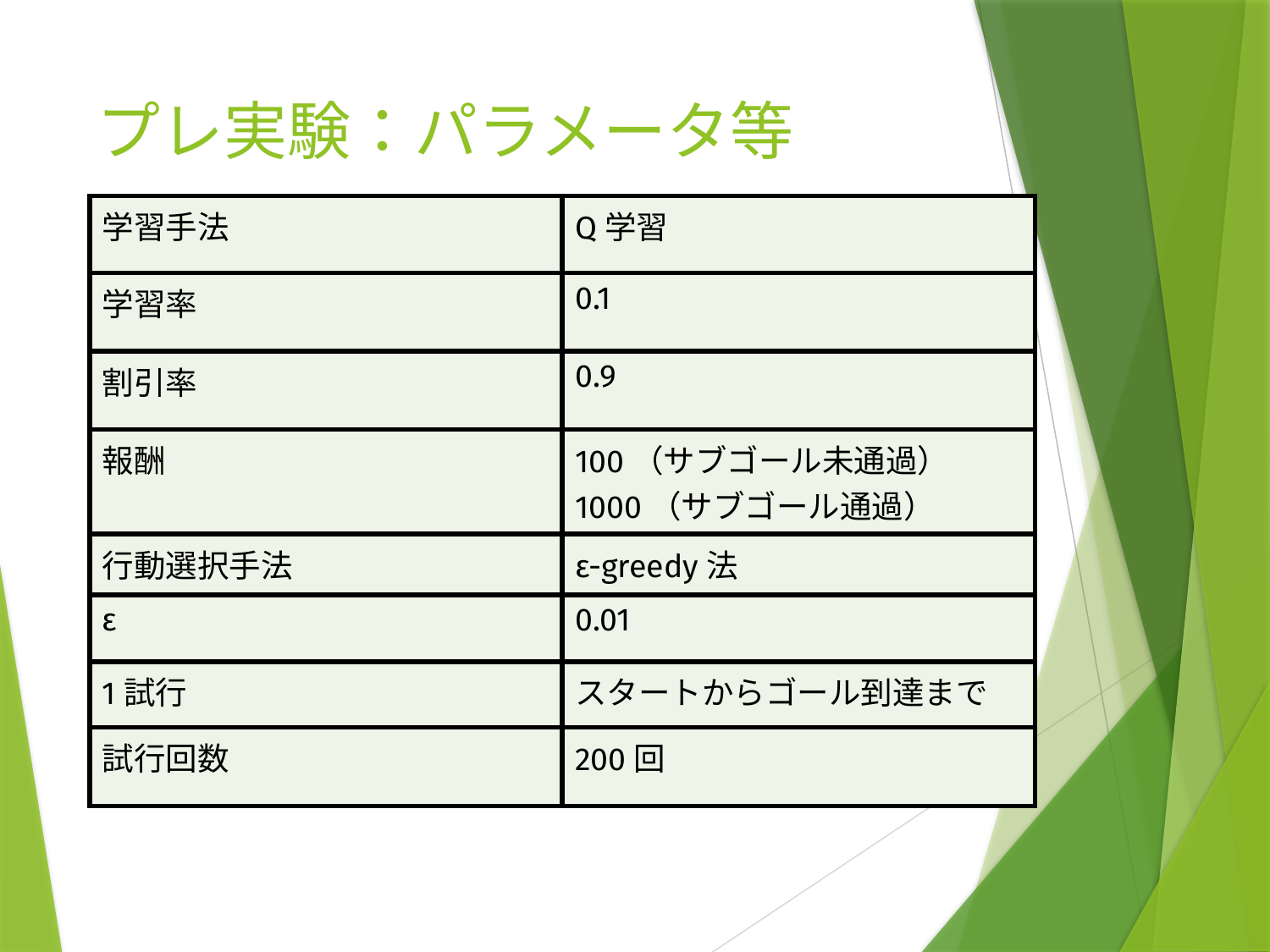

# プレ実験：パラメータ等
| 学習手法 | Q学習 |
| --- | --- |
| 学習率 | 0.1 |
| 割引率 | 0.9 |
| 報酬 | 100（サブゴール未通過） 1000（サブゴール通過） |
| 行動選択手法 | ε-greedy法 |
| ε | 0.01 |
| 1試行 | スタートからゴール到達まで |
| 試行回数 | 200回 |